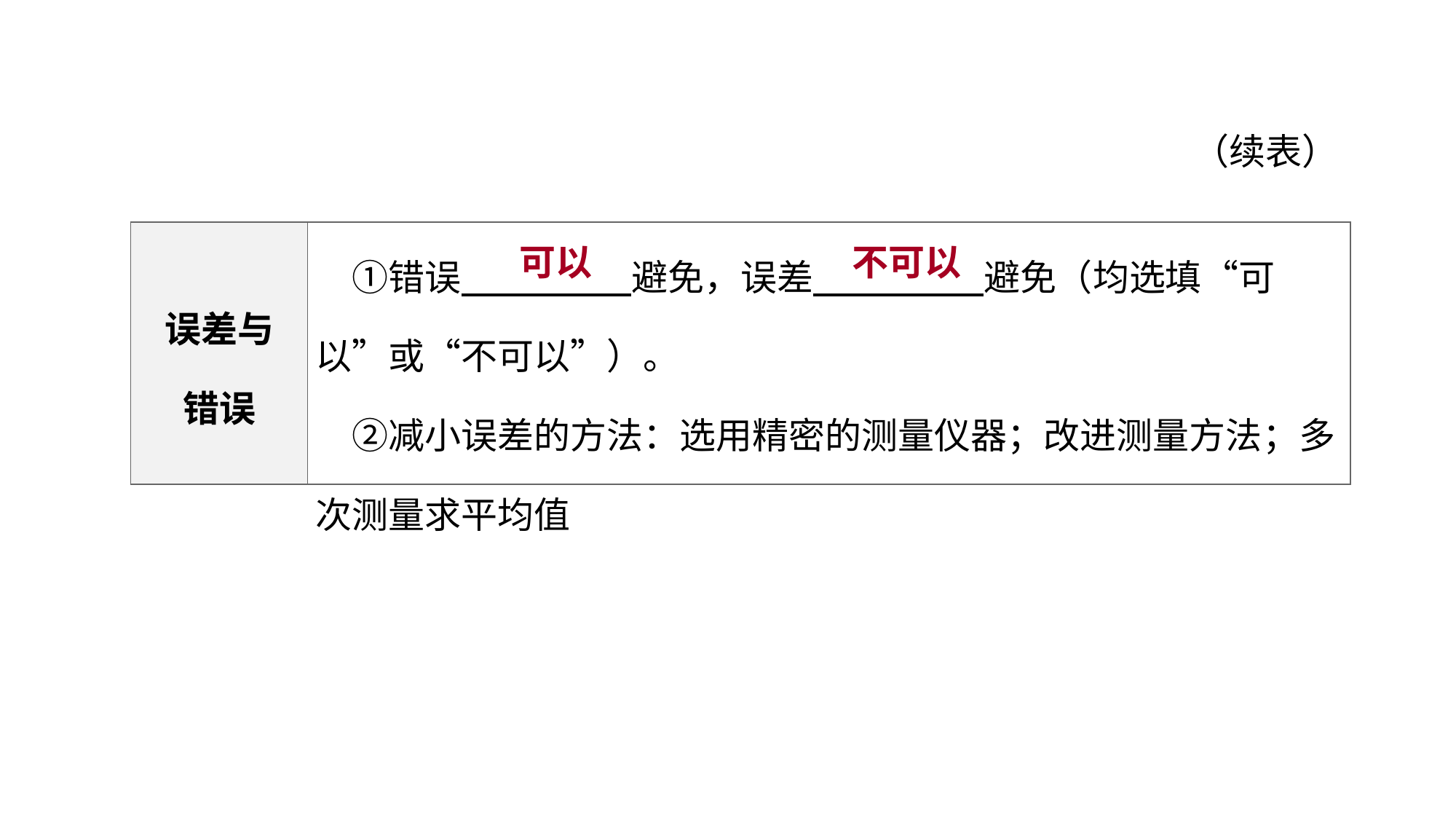

（续表）
可以
不可以
| 误差与 错误 | ①错误　　　 　避免，误差　　　　 避免（均选填“可以”或“不可以”）。  　②减小误差的方法：选用精密的测量仪器；改进测量方法；多次测量求平均值 |
| --- | --- |
教材梳理 夯实基础